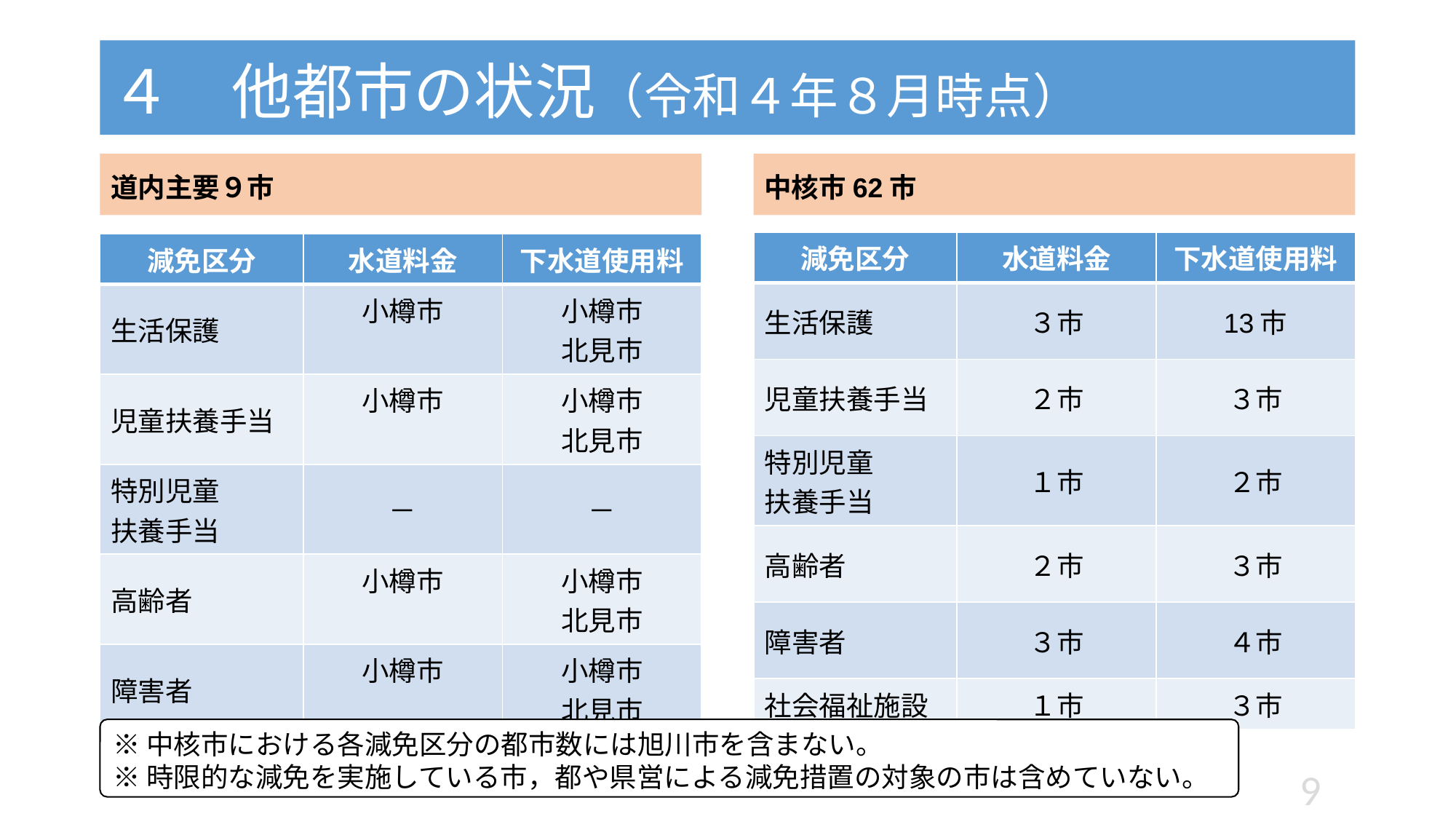

# ４　他都市の状況（令和４年８月時点）
道内主要９市
中核市62市
| 減免区分 | 水道料金 | 下水道使用料 |
| --- | --- | --- |
| 生活保護 | ３市 | 13市 |
| 児童扶養手当 | ２市 | ３市 |
| 特別児童 扶養手当 | １市 | ２市 |
| 高齢者 | ２市 | ３市 |
| 障害者 | ３市 | ４市 |
| 社会福祉施設 | １市 | ３市 |
| 減免区分 | 水道料金 | 下水道使用料 |
| --- | --- | --- |
| 生活保護 | 小樽市 | 小樽市 北見市 |
| 児童扶養手当 | 小樽市 | 小樽市 北見市 |
| 特別児童 扶養手当 | － | － |
| 高齢者 | 小樽市 | 小樽市 北見市 |
| 障害者 | 小樽市 | 小樽市 北見市 |
| 社会福祉施設 | － | 函館市 |
※中核市における各減免区分の都市数には旭川市を含まない。
※時限的な減免を実施している市，都や県営による減免措置の対象の市は含めていない。

9